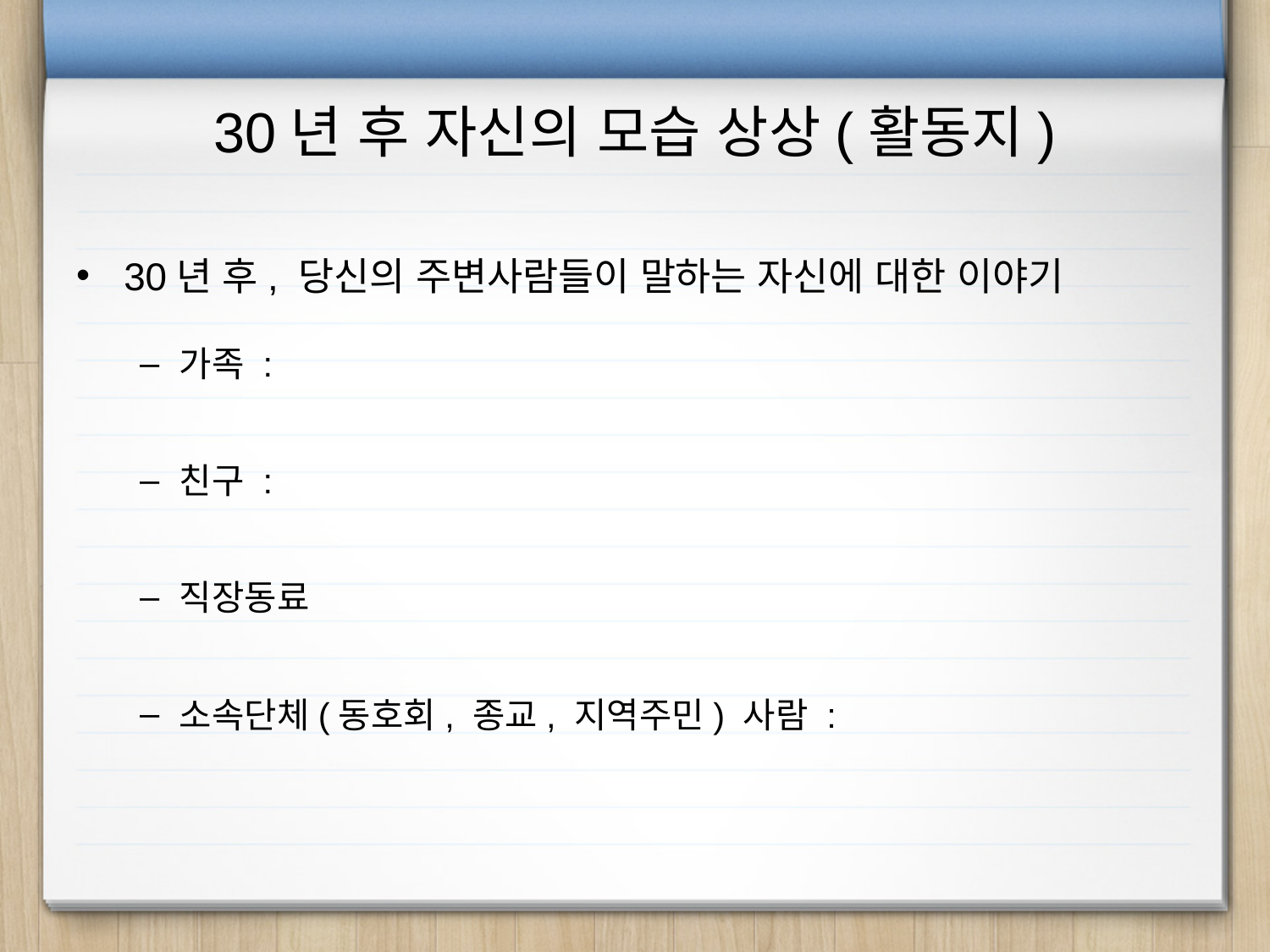

# 30년 후 자신의 모습 상상(활동지)
30년 후, 당신의 주변사람들이 말하는 자신에 대한 이야기

가족 :

친구 :

직장동료

소속단체(동호회, 종교, 지역주민) 사람 :